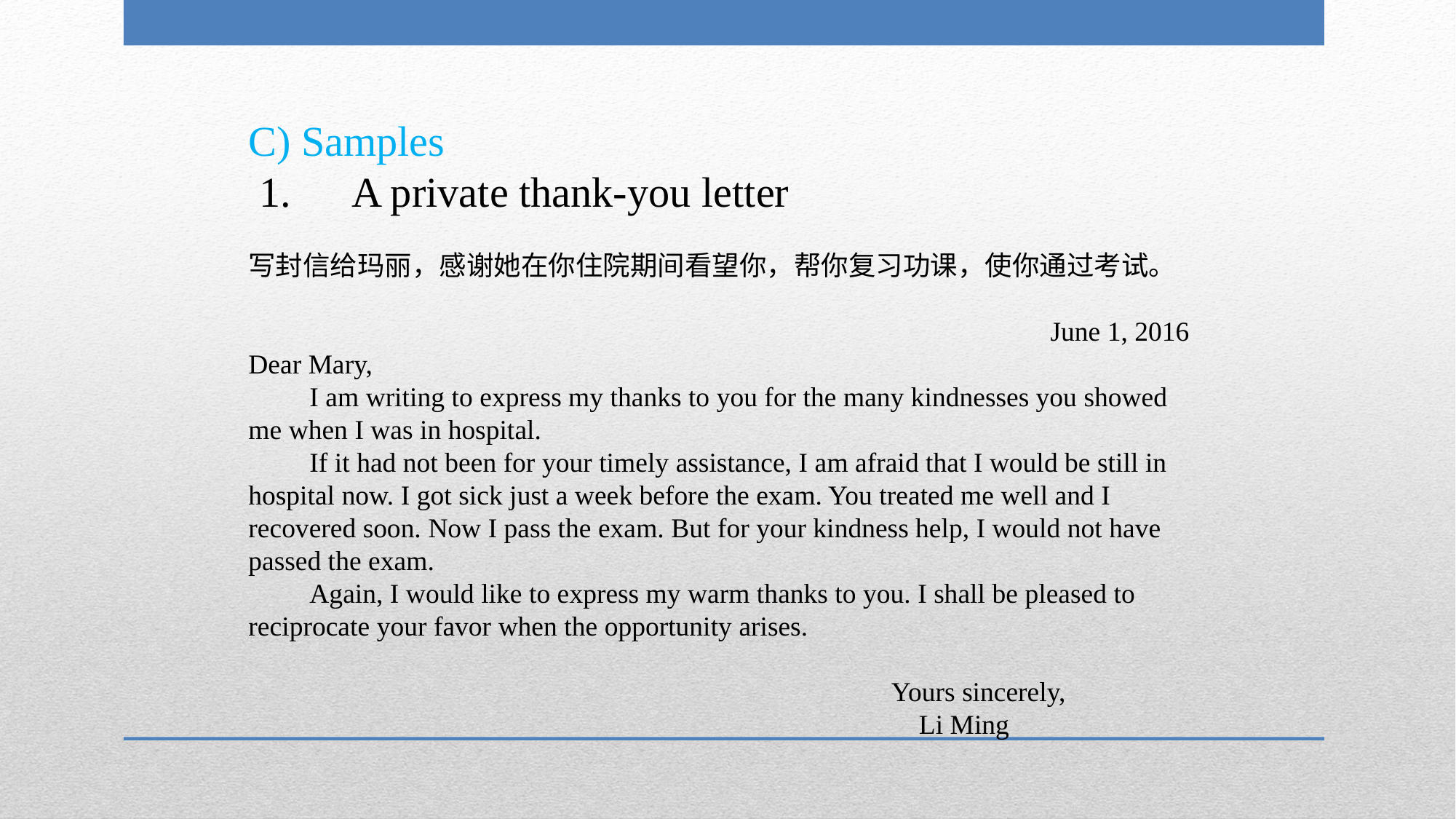

C) Samples
 1.      A private thank-you letter

写封信给玛丽，感谢她在你住院期间看望你，帮你复习功课，使你通过考试。

                                                                                                                    June 1, 2016
Dear Mary,
　　I am writing to express my thanks to you for the many kindnesses you showed me when I was in hospital.
　　If it had not been for your timely assistance, I am afraid that I would be still in hospital now. I got sick just a week before the exam. You treated me well and I recovered soon. Now I pass the exam. But for your kindness help, I would not have passed the exam.
　　Again, I would like to express my warm thanks to you. I shall be pleased to reciprocate your favor when the opportunity arises.

                                                                                             Yours sincerely,
                                                                                                 Li Ming